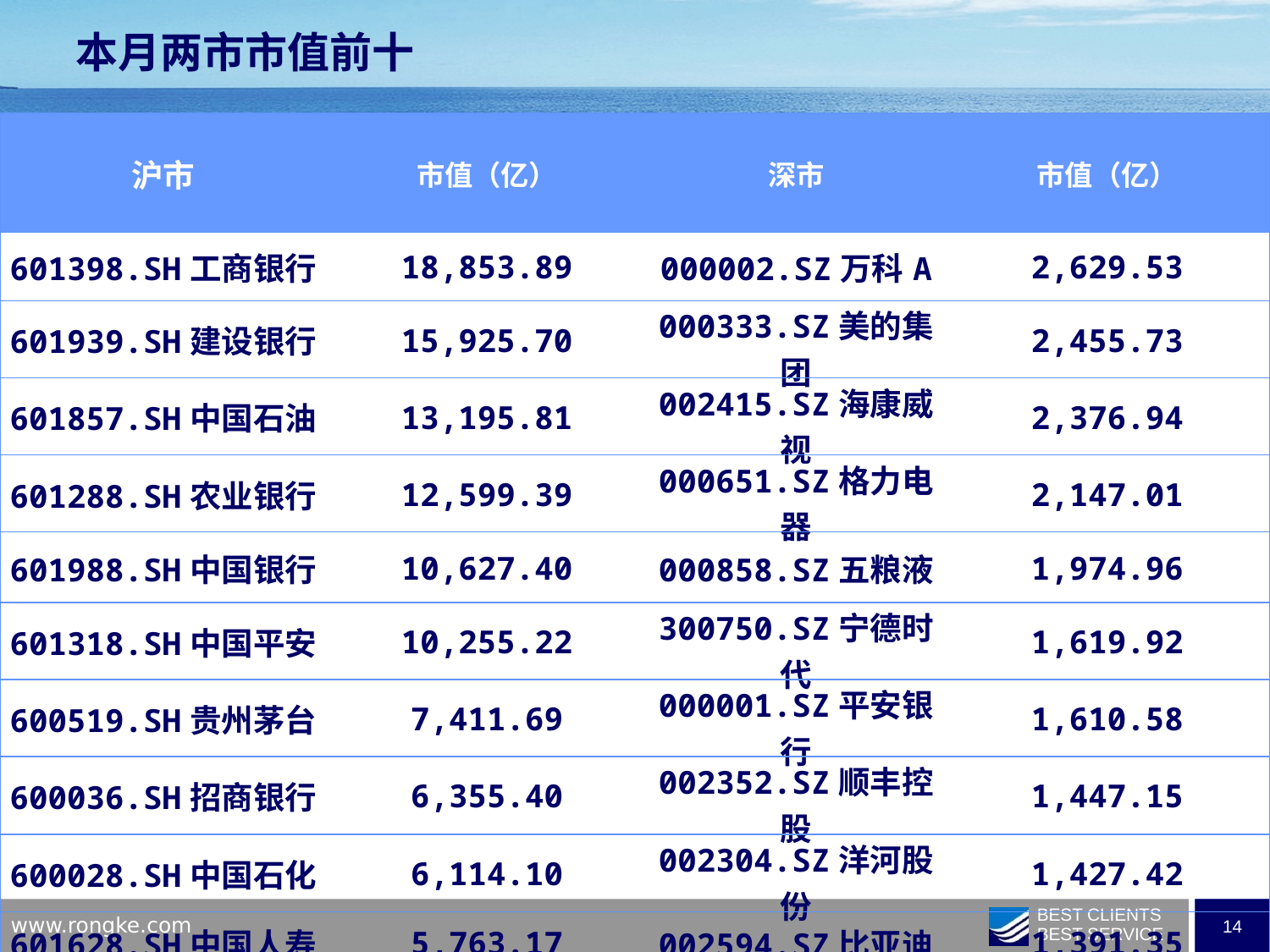

本月两市市值前十
| 沪市 | 市值（亿） | 深市 | 市值（亿） |
| --- | --- | --- | --- |
| 601398.SH工商银行 | 18,853.89 | 000002.SZ万科A | 2,629.53 |
| 601939.SH建设银行 | 15,925.70 | 000333.SZ美的集团 | 2,455.73 |
| 601857.SH中国石油 | 13,195.81 | 002415.SZ海康威视 | 2,376.94 |
| 601288.SH农业银行 | 12,599.39 | 000651.SZ格力电器 | 2,147.01 |
| 601988.SH中国银行 | 10,627.40 | 000858.SZ五粮液 | 1,974.96 |
| 601318.SH中国平安 | 10,255.22 | 300750.SZ宁德时代 | 1,619.92 |
| 600519.SH贵州茅台 | 7,411.69 | 000001.SZ平安银行 | 1,610.58 |
| 600036.SH招商银行 | 6,355.40 | 002352.SZ顺丰控股 | 1,447.15 |
| 600028.SH中国石化 | 6,114.10 | 002304.SZ洋河股份 | 1,427.42 |
| 601628.SH中国人寿 | 5,763.17 | 002594.SZ比亚迪 | 1,391.35 |
|  |  |  |  |